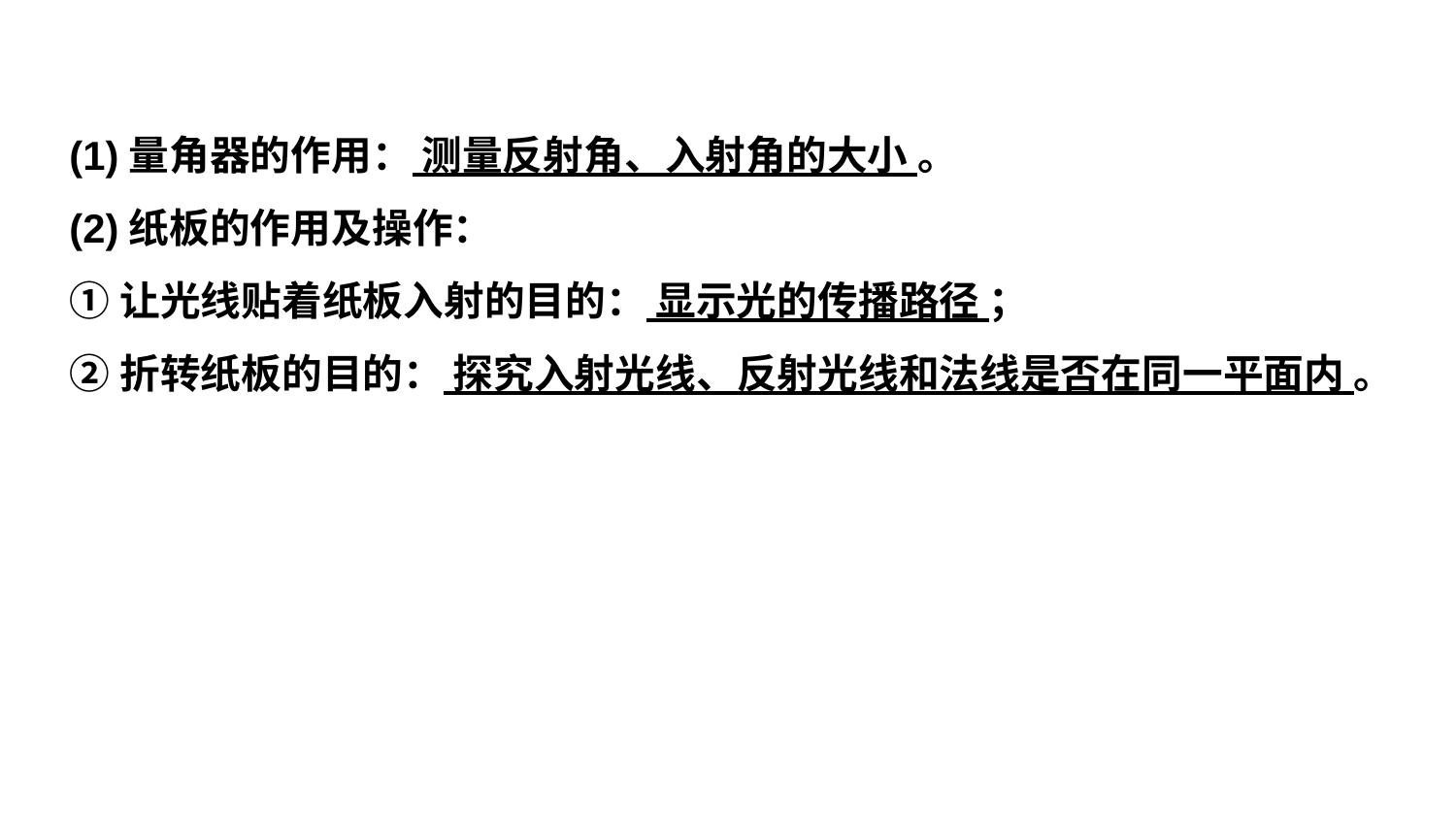

(1)量角器的作用： 测量反射角、入射角的大小 。
(2)纸板的作用及操作：
①让光线贴着纸板入射的目的： 显示光的传播路径 ；
②折转纸板的目的： 探究入射光线、反射光线和法线是否在同一平面内 。